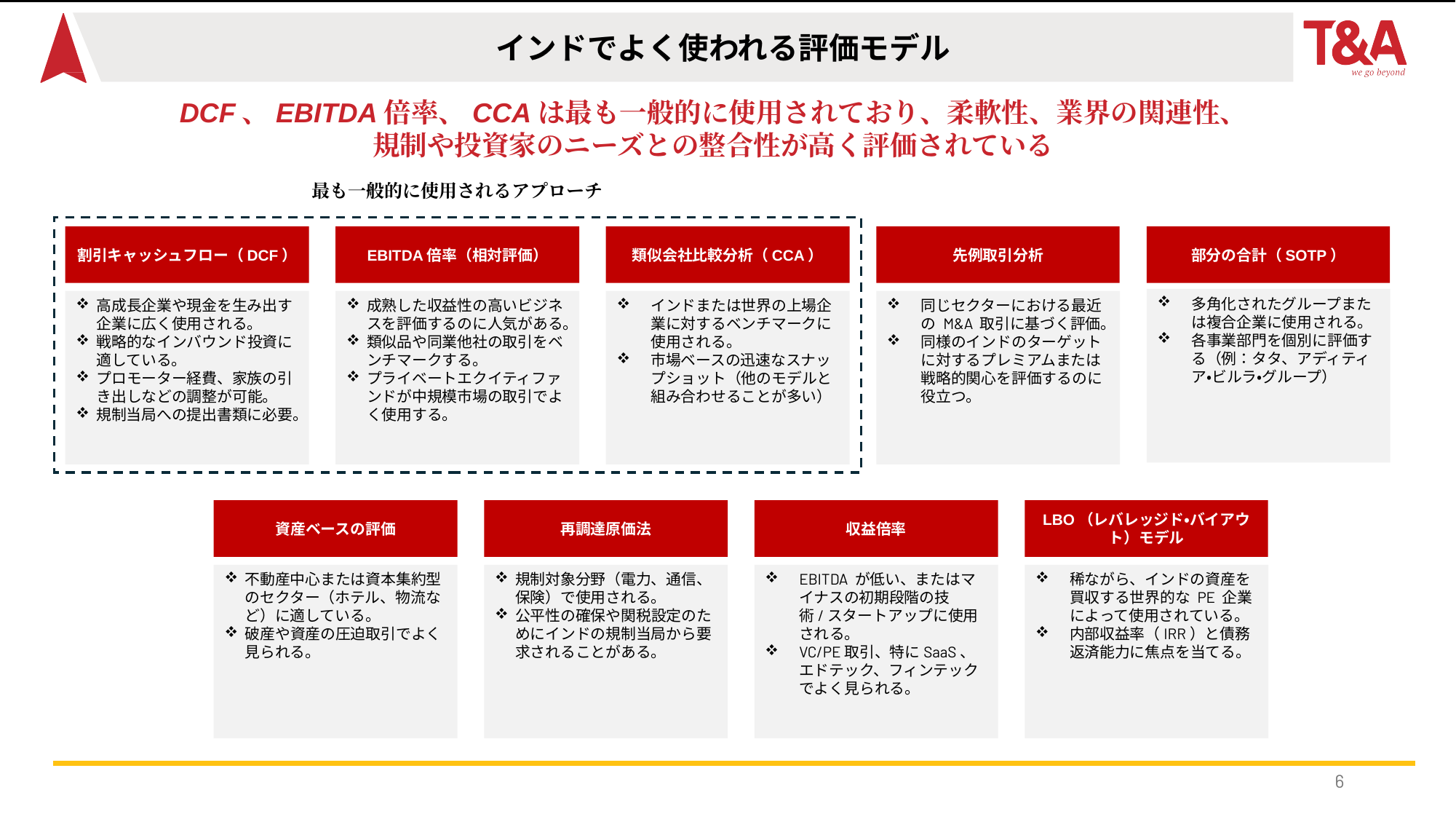

インドでよく使われる評価モデル
DCF、EBITDA倍率、CCAは最も一般的に使用されており、柔軟性、業界の関連性、
規制や投資家のニーズとの整合性が高く評価されている
最も一般的に使用されるアプローチ

割引キャッシュフロー（DCF）
EBITDA倍率（相対評価）
類似会社比較分析（CCA）
先例取引分析
部分の合計（SOTP）
多角化されたグループまたは複合企業に使用される。
各事業部門を個別に評価する（例：タタ、アディティア・ビルラ・グループ）
高成長企業や現金を生み出す企業に広く使用される。
戦略的なインバウンド投資に適している。
プロモーター経費、家族の引き出しなどの調整が可能。
規制当局への提出書類に必要。
成熟した収益性の高いビジネスを評価するのに人気がある。
類似品や同業他社の取引をベンチマークする。
プライベートエクイティファンドが中規模市場の取引でよく使用する。
インドまたは世界の上場企業に対するベンチマークに使用される。
市場ベースの迅速なスナップショット（他のモデルと組み合わせることが多い）
同じセクターにおける最近の M&A 取引に基づく評価。
同様のインドのターゲットに対するプレミアムまたは戦略的関心を評価するのに役立つ。
資産ベースの評価
再調達原価法
収益倍率
LBO（レバレッジド・バイアウト）モデル
不動産中心または資本集約型のセクター（ホテル、物流など）に適している。
破産や資産の圧迫取引でよく見られる。
規制対象分野（電力、通信、保険）で使用される。
公平性の確保や関税設定のためにインドの規制当局から要求されることがある。
EBITDA が低い、またはマイナスの初期段階の技術/スタートアップに使用される。
VC/PE取引、特にSaaS、エドテック、フィンテックでよく見られる。
稀ながら、インドの資産を買収する世界的な PE 企業によって使用されている。
内部収益率（IRR）と債務返済能力に焦点を当てる。
6